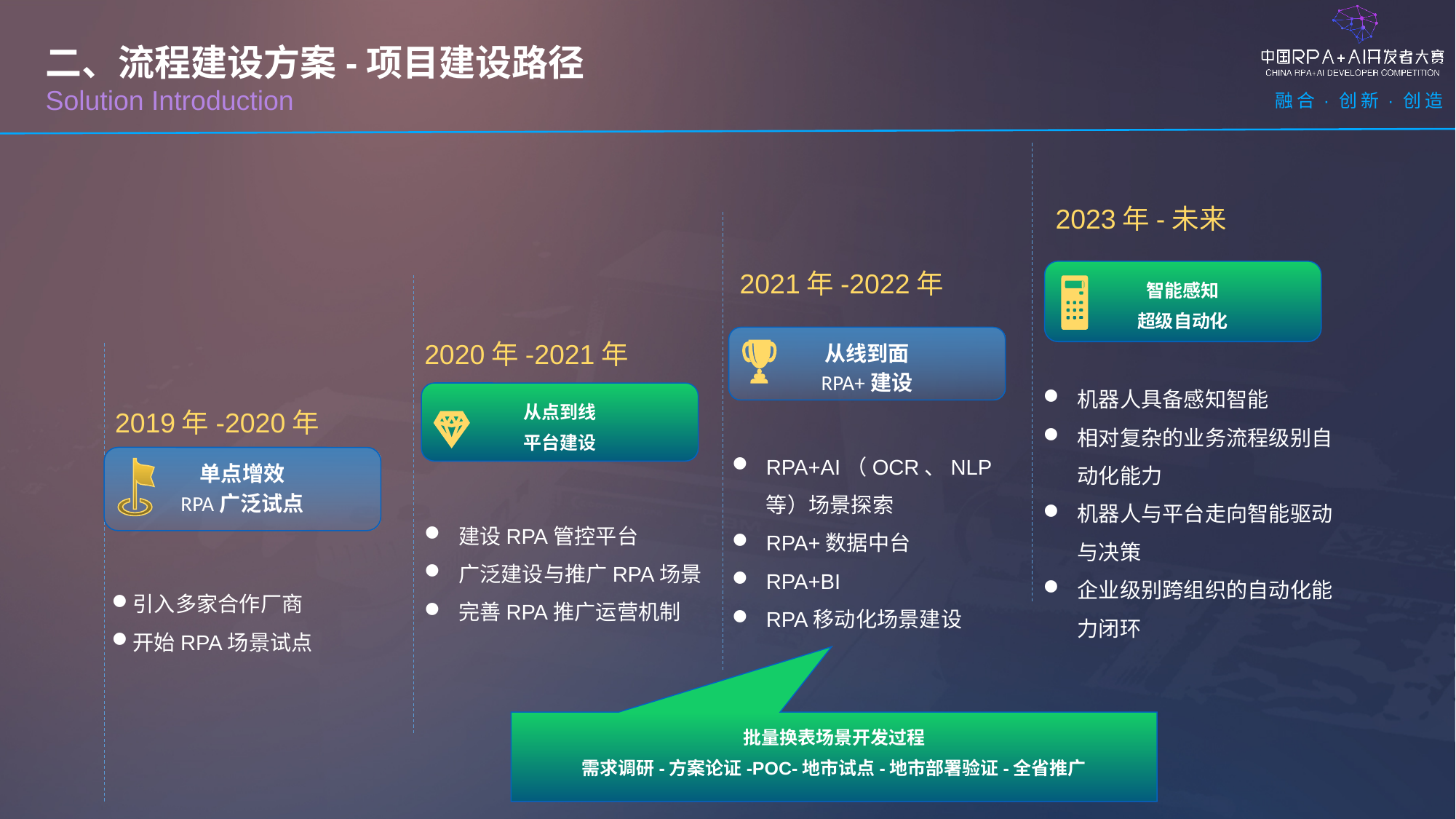

二、流程建设方案-项目建设路径
Solution Introduction

2023年-未来
2021年-2022年
智能感知
超级自动化

从线到面
RPA+建设

2020年-2021年
机器人具备感知智能
相对复杂的业务流程级别自动化能力
机器人与平台走向智能驱动与决策
企业级别跨组织的自动化能力闭环
从点到线
平台建设

2019年-2020年
RPA+AI（OCR、NLP等）场景探索
RPA+数据中台
RPA+BI
RPA移动化场景建设
单点增效
RPA广泛试点

建设RPA管控平台
广泛建设与推广RPA场景
完善RPA推广运营机制
引入多家合作厂商
开始RPA场景试点
批量换表场景开发过程
需求调研-方案论证-POC-地市试点-地市部署验证-全省推广